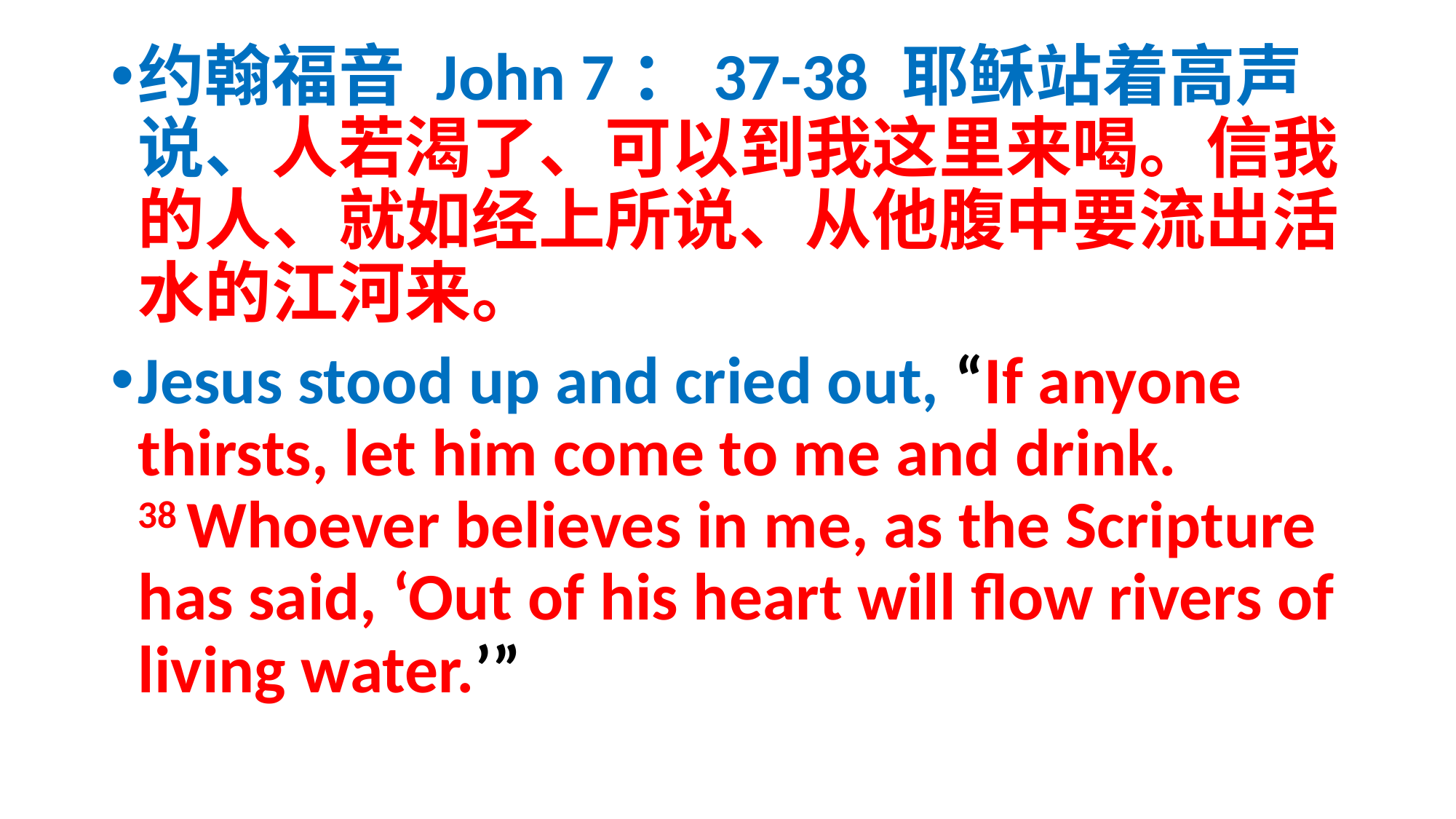

约翰福音 John 7：37-38	耶稣站着高声说、人若渴了、可以到我这里来喝。信我的人、就如经上所说、从他腹中要流出活水的江河来。
Jesus stood up and cried out, “If anyone thirsts, let him come to me and drink. 38 Whoever believes in me, as the Scripture has said, ‘Out of his heart will flow rivers of living water.’”